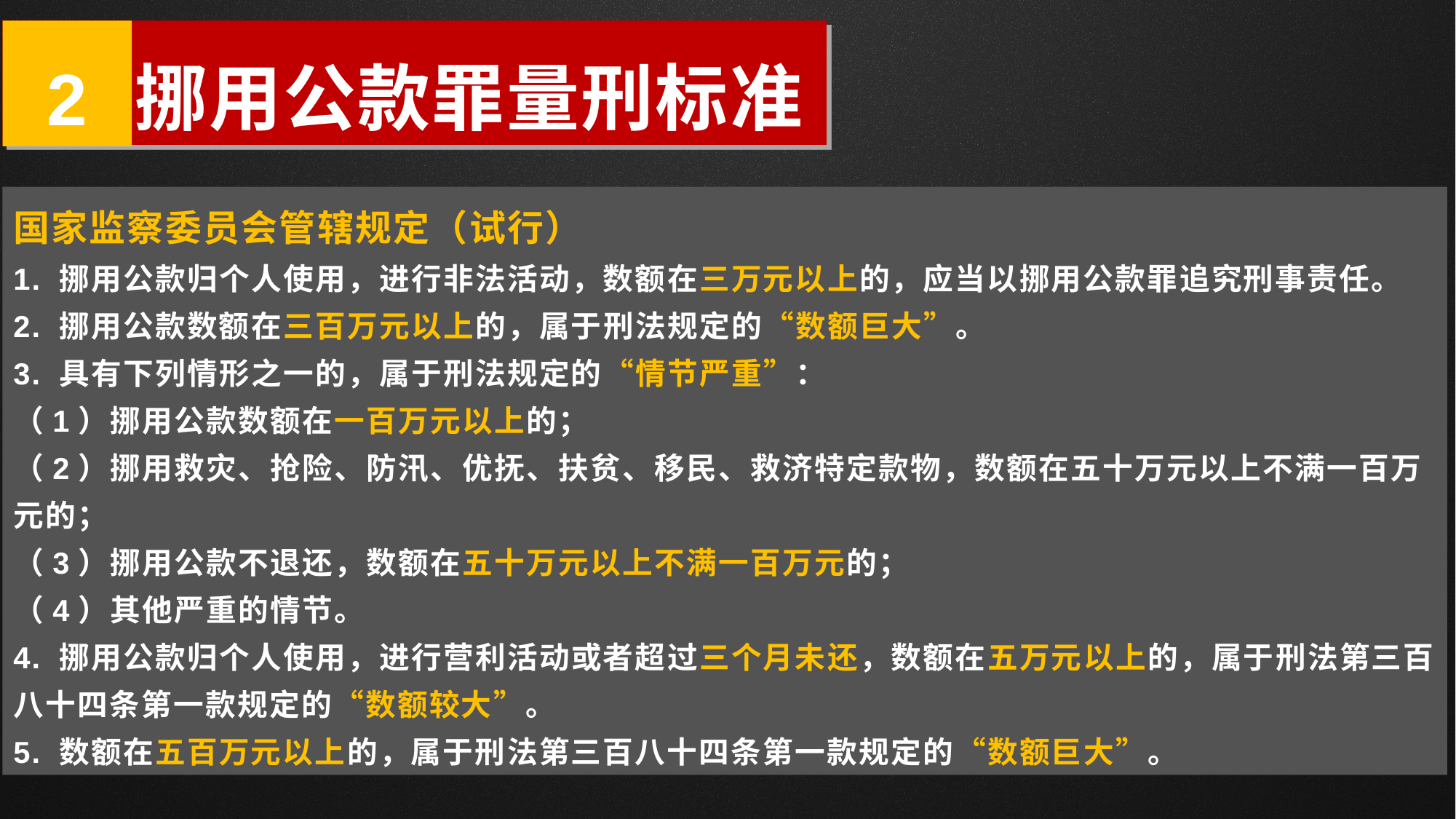

2
     挪用公款罪量刑标准
国家监察委员会管辖规定（试行）
1. 挪用公款归个人使用，进行非法活动，数额在三万元以上的，应当以挪用公款罪追究刑事责任。
2. 挪用公款数额在三百万元以上的，属于刑法规定的“数额巨大”。
3. 具有下列情形之一的，属于刑法规定的“情节严重”：
（1）挪用公款数额在一百万元以上的；
（2）挪用救灾、抢险、防汛、优抚、扶贫、移民、救济特定款物，数额在五十万元以上不满一百万元的；
（3）挪用公款不退还，数额在五十万元以上不满一百万元的；
（4）其他严重的情节。
4. 挪用公款归个人使用，进行营利活动或者超过三个月未还，数额在五万元以上的，属于刑法第三百八十四条第一款规定的“数额较大”。
5. 数额在五百万元以上的，属于刑法第三百八十四条第一款规定的“数额巨大”。